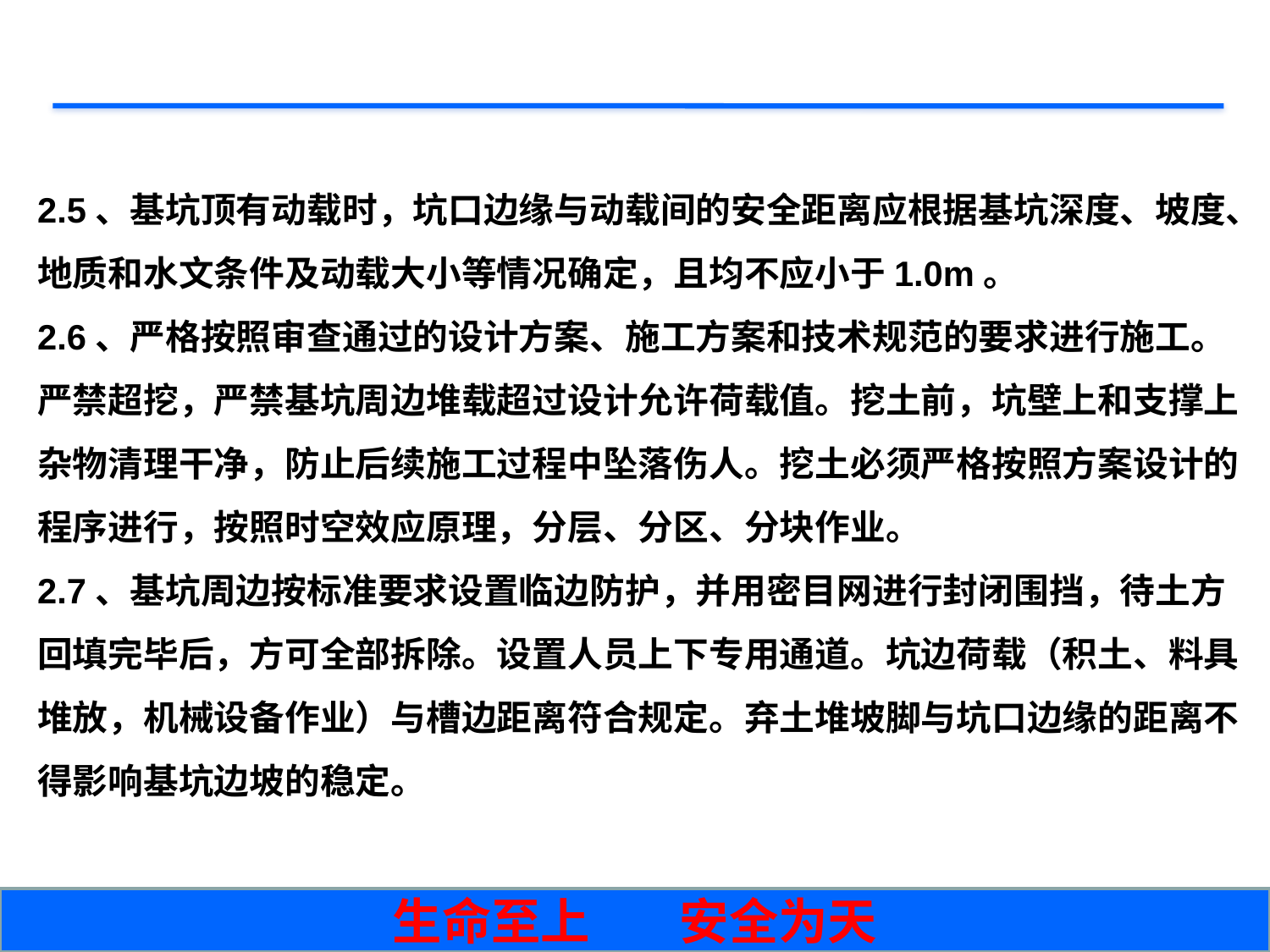

2.5、基坑顶有动载时，坑口边缘与动载间的安全距离应根据基坑深度、坡度、地质和水文条件及动载大小等情况确定，且均不应小于1.0m。
2.6、严格按照审查通过的设计方案、施工方案和技术规范的要求进行施工。严禁超挖，严禁基坑周边堆载超过设计允许荷载值。挖土前，坑壁上和支撑上杂物清理干净，防止后续施工过程中坠落伤人。挖土必须严格按照方案设计的程序进行，按照时空效应原理，分层、分区、分块作业。
2.7、基坑周边按标准要求设置临边防护，并用密目网进行封闭围挡，待土方回填完毕后，方可全部拆除。设置人员上下专用通道。坑边荷载（积土、料具堆放，机械设备作业）与槽边距离符合规定。弃土堆坡脚与坑口边缘的距离不得影响基坑边坡的稳定。